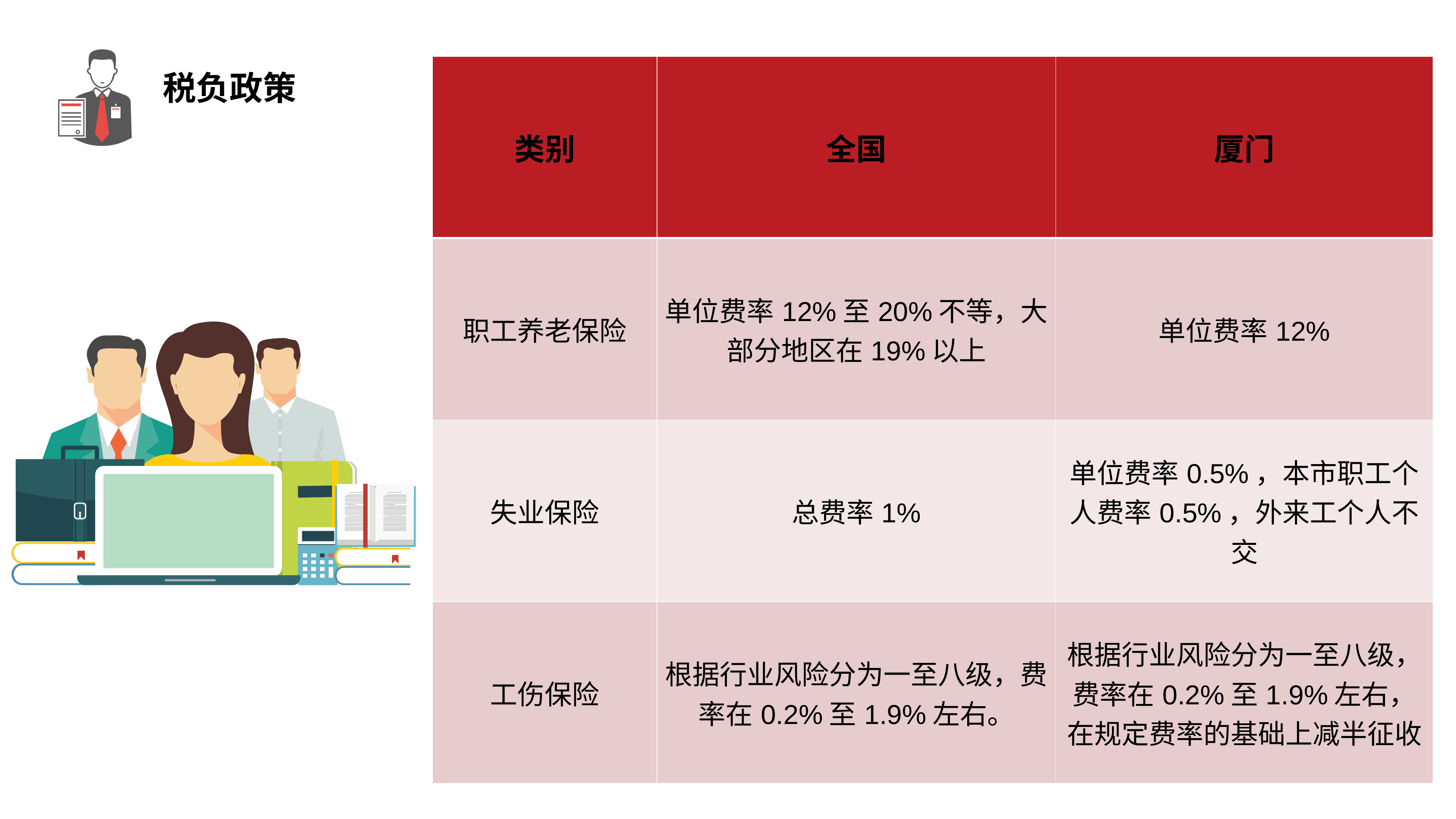

| 类别 | 全国 | 厦门 |
| --- | --- | --- |
| 职工养老保险 | 单位费率12%至20%不等，大部分地区在19%以上 | 单位费率12% |
| 失业保险 | 总费率1% | 单位费率0.5%，本市职工个人费率0.5%，外来工个人不交 |
| 工伤保险 | 根据行业风险分为一至八级，费率在0.2%至1.9%左右。 | 根据行业风险分为一至八级，费率在0.2%至1.9%左右，在规定费率的基础上减半征收 |
税负政策